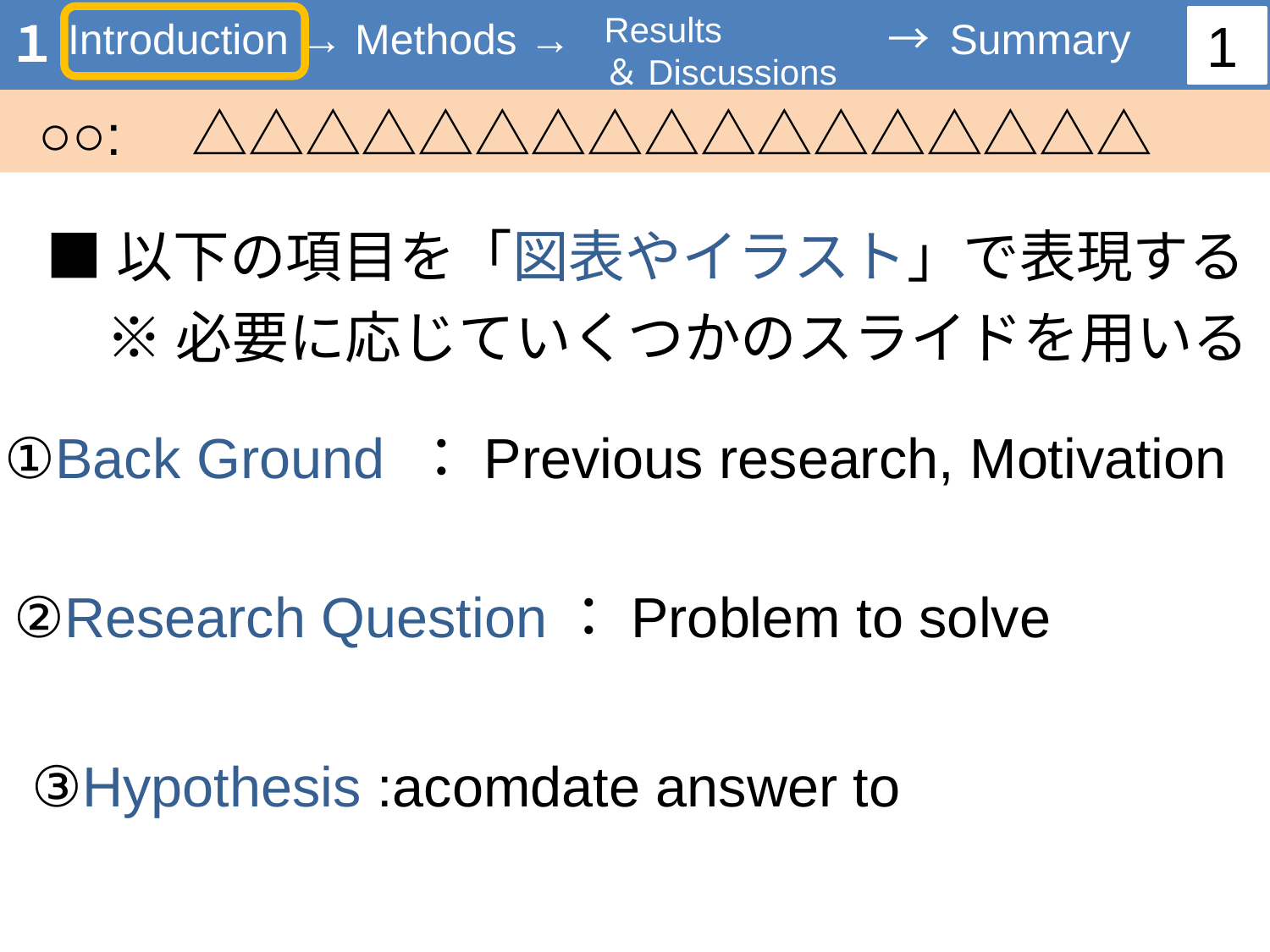

Results
＆Discussions
1
１

Introduction → Methods →　　　　　　　 → Summary

○○:　△△△△△△△△△△△△△△△△△
■以下の項目を「図表やイラスト」で表現する
※必要に応じていくつかのスライドを用いる
①Back Ground ：Previous research, Motivation
②Research Question：Problem to solve
③Hypothesis :acomdate answer to